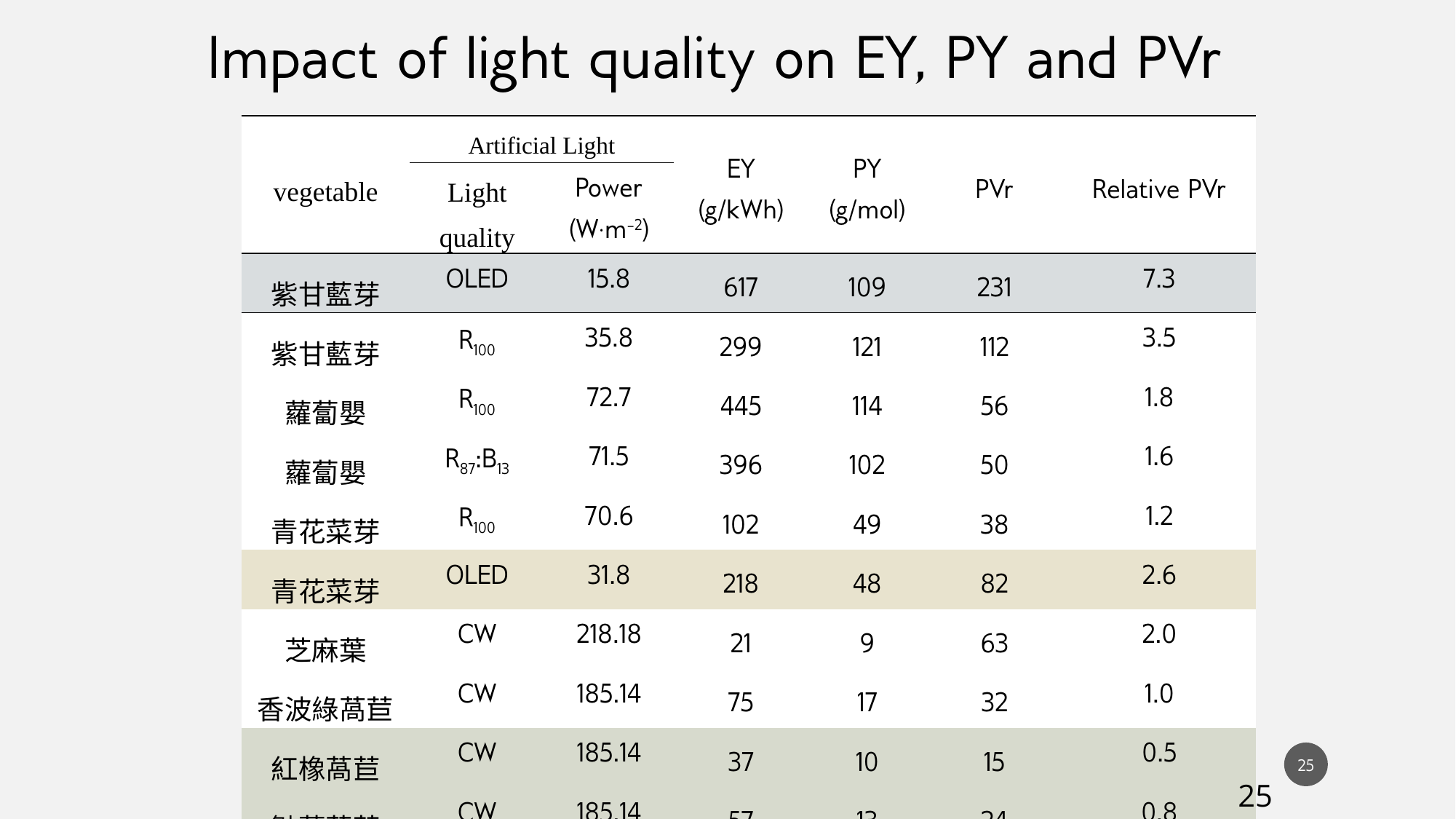

Impact of light quality on EY, PY and PVr
| vegetable | Artificial Light |  | EY (g/kWh) | PY (g/mol) | PVr | Relative PVr |
| --- | --- | --- | --- | --- | --- | --- |
|  | Light quality | Power (W·m–2) |  |  |  |  |
| 紫甘藍芽 | OLED | 15.8 | 617 | 109 | 231 | 7.3 |
| 紫甘藍芽 | R100 | 35.8 | 299 | 121 | 112 | 3.5 |
| 蘿蔔嬰 | R100 | 72.7 | 445 | 114 | 56 | 1.8 |
| 蘿蔔嬰 | R87:B13 | 71.5 | 396 | 102 | 50 | 1.6 |
| 青花菜芽 | R100 | 70.6 | 102 | 49 | 38 | 1.2 |
| 青花菜芽 | OLED | 31.8 | 218 | 48 | 82 | 2.6 |
| 芝麻葉 | CW | 218.18 | 21 | 9 | 63 | 2.0 |
| 香波綠萵苣 | CW | 185.14 | 75 | 17 | 32 | 1.0 |
| 紅橡萵苣 | CW | 185.14 | 37 | 10 | 15 | 0.5 |
| 皺葉萵苣 | CW | 185.14 | 57 | 13 | 24 | 0.8 |
| 紅橡萵苣 | SR5SB1 | 126.39 | 37 | 13 | 31 | 1.0 |
| 波士頓萵苣 | CW | 185.14 | 76 | 17 | 32 | 1.0 |
25
25